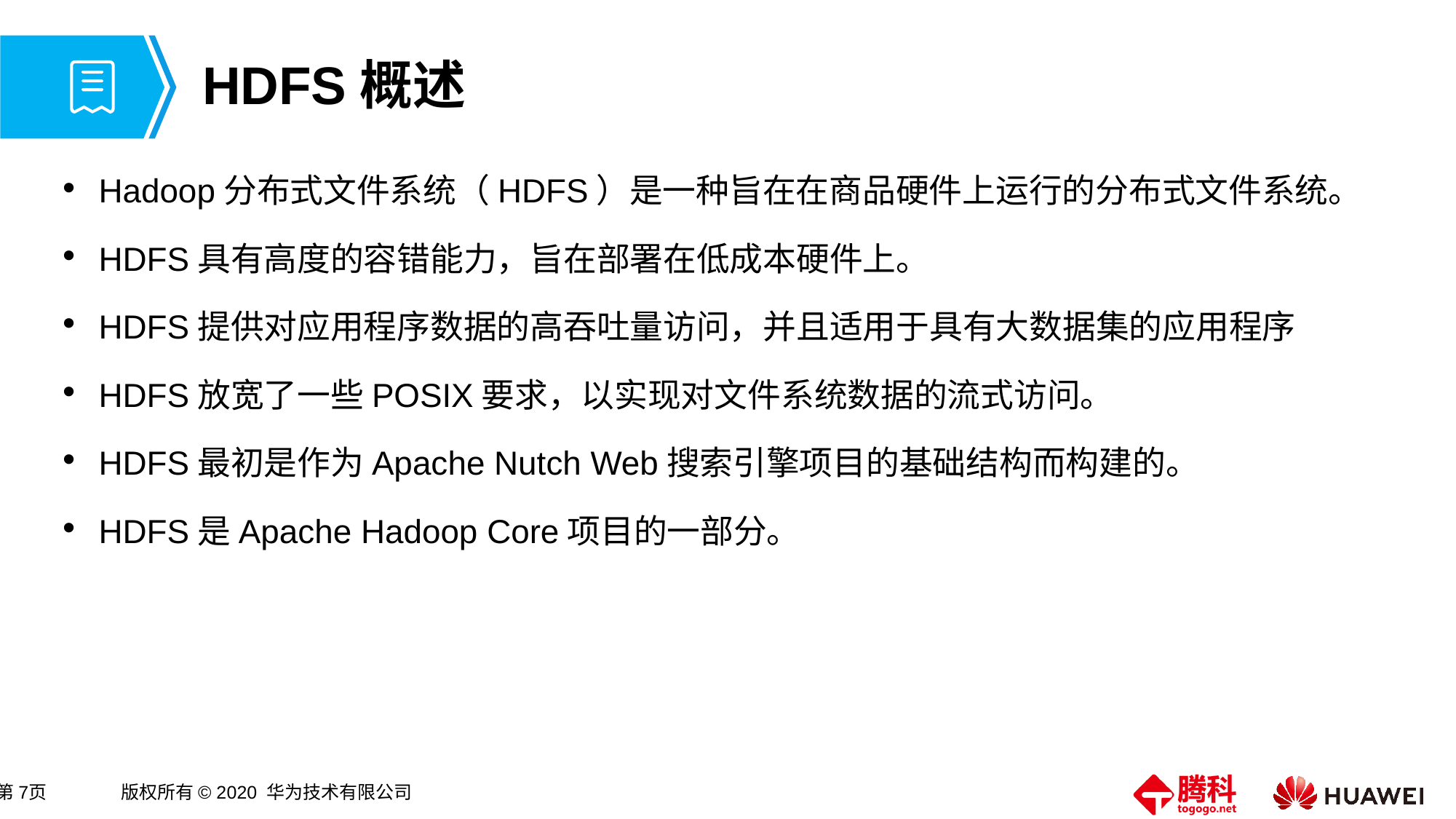

# HDFS概述
Hadoop分布式文件系统（HDFS）是一种旨在在商品硬件上运行的分布式文件系统。
HDFS具有高度的容错能力，旨在部署在低成本硬件上。
HDFS提供对应用程序数据的高吞吐量访问，并且适用于具有大数据集的应用程序
HDFS放宽了一些POSIX要求，以实现对文件系统数据的流式访问。
HDFS最初是作为Apache Nutch Web搜索引擎项目的基础结构而构建的。
HDFS是Apache Hadoop Core项目的一部分。